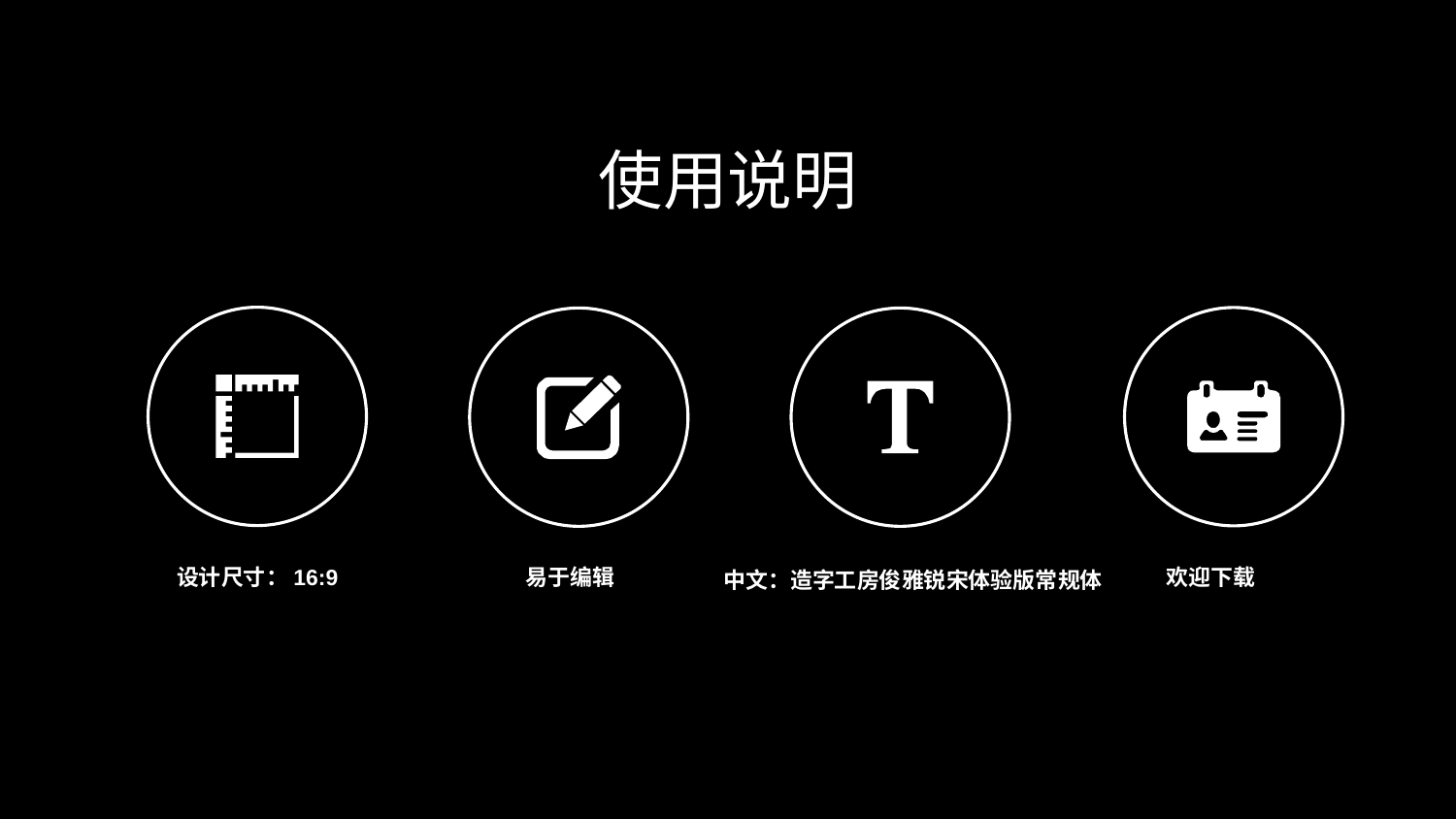

使用说明

欢迎下载

设计尺寸：16:9
易于编辑
中文：造字工房俊雅锐宋体验版常规体